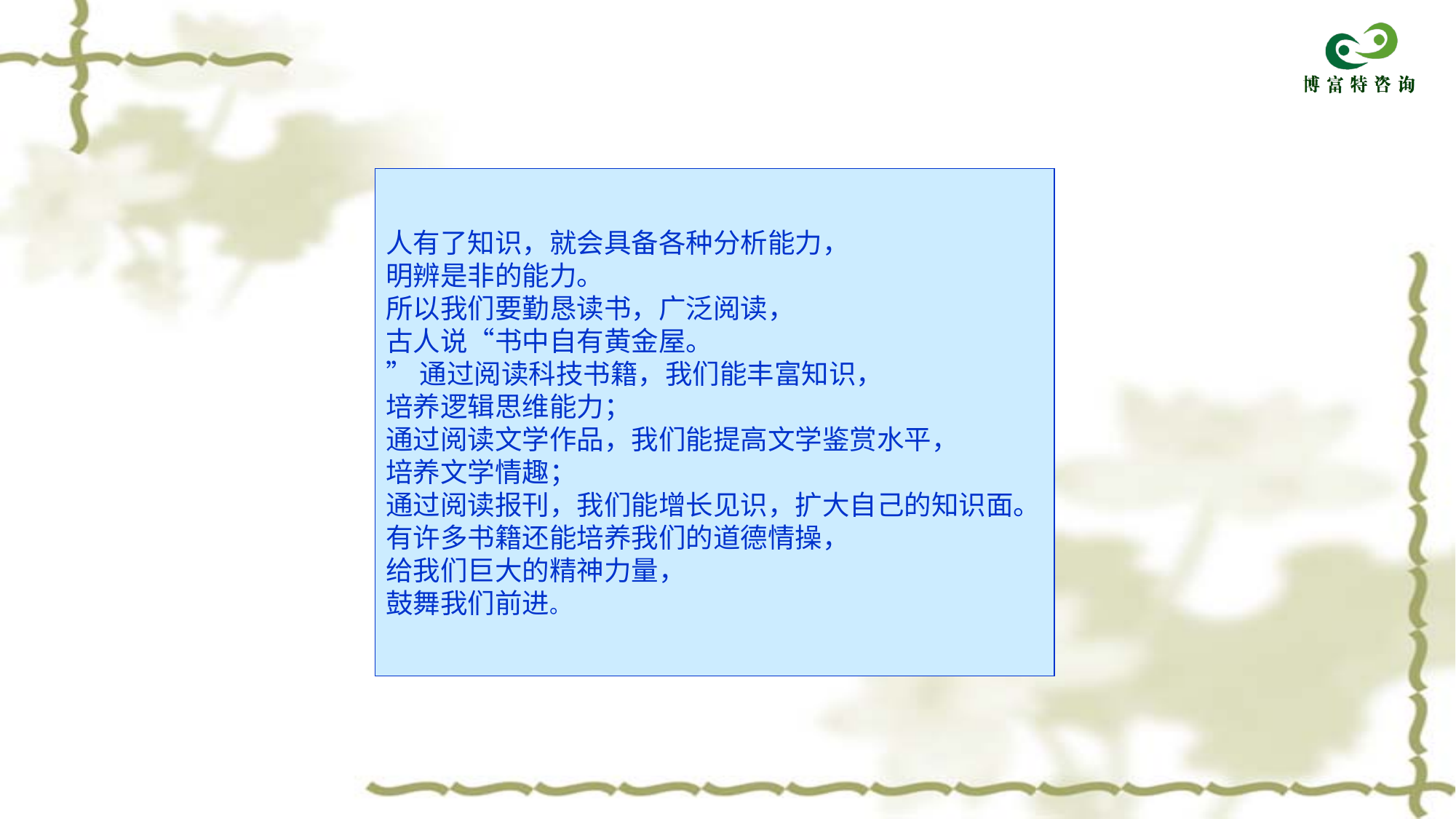

人有了知识，就会具备各种分析能力，
明辨是非的能力。
所以我们要勤恳读书，广泛阅读，
古人说“书中自有黄金屋。
”通过阅读科技书籍，我们能丰富知识，
培养逻辑思维能力；
通过阅读文学作品，我们能提高文学鉴赏水平，
培养文学情趣；
通过阅读报刊，我们能增长见识，扩大自己的知识面。
有许多书籍还能培养我们的道德情操，
给我们巨大的精神力量，
鼓舞我们前进。